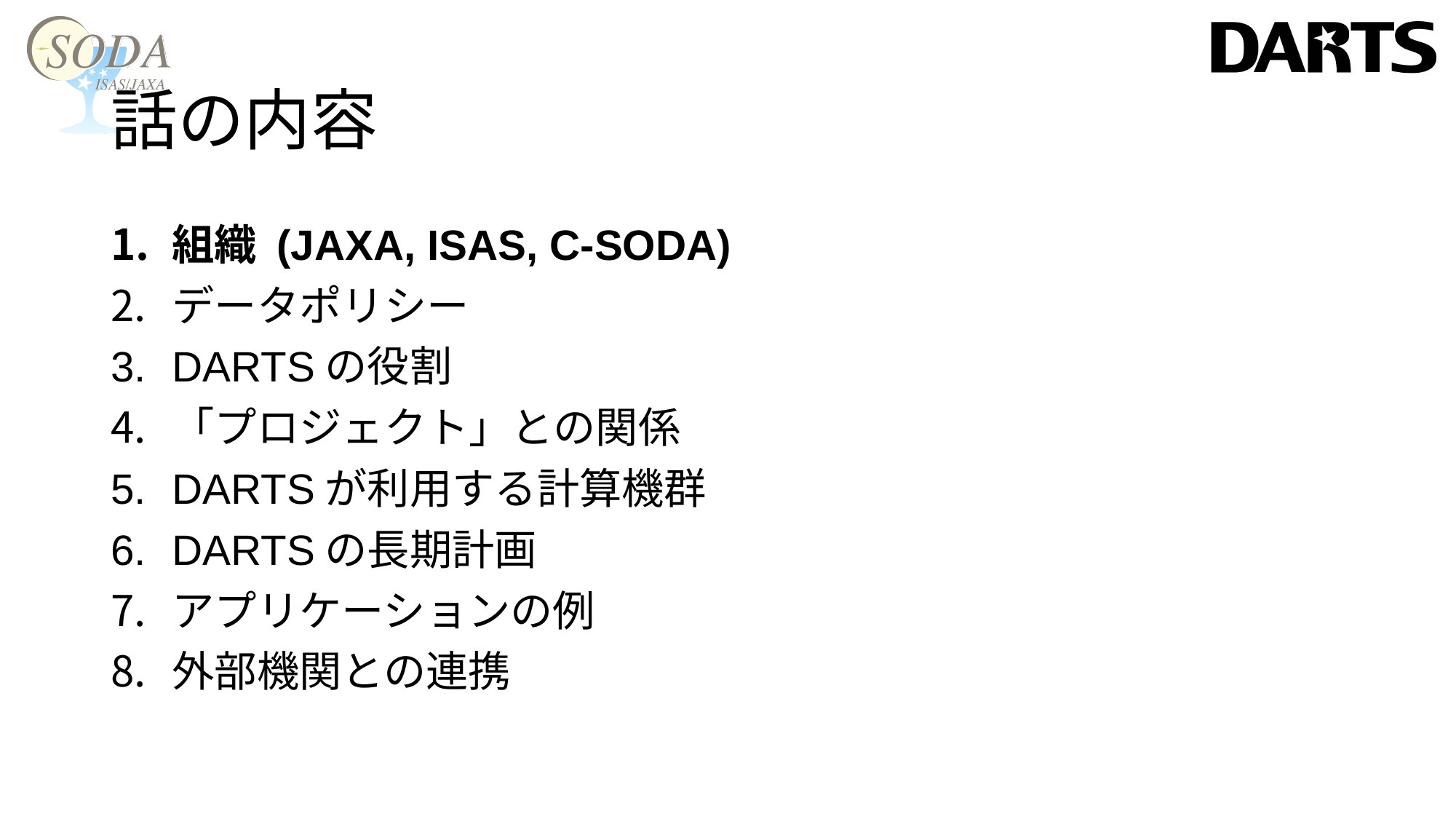

# 話の内容
組織 (JAXA, ISAS, C-SODA)
データポリシー
DARTSの役割
「プロジェクト」との関係
DARTSが利用する計算機群
DARTSの長期計画
アプリケーションの例
外部機関との連携